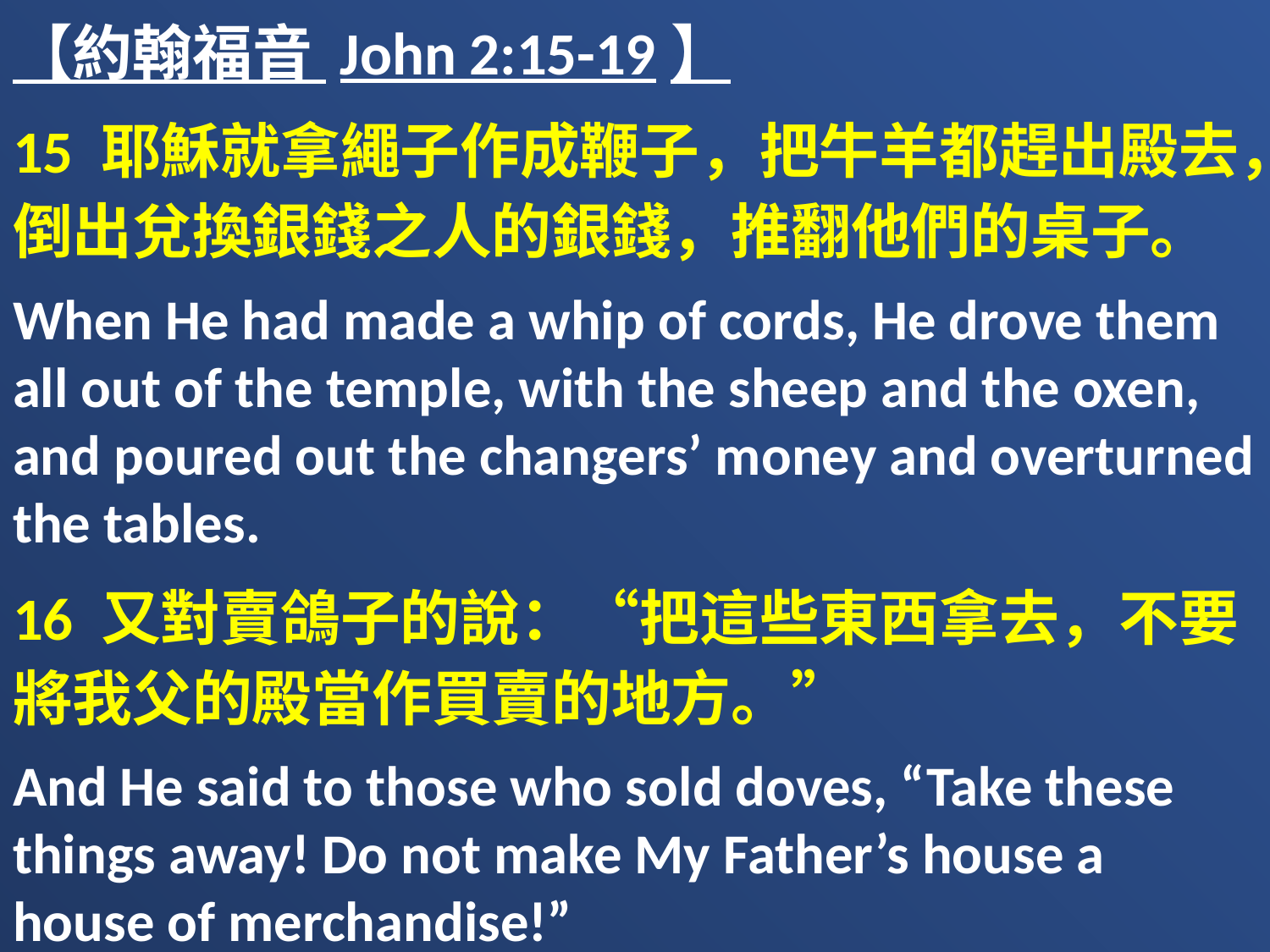

【約翰福音 John 2:15-19】
15 耶穌就拿繩子作成鞭子，把牛羊都趕出殿去，倒出兌換銀錢之人的銀錢，推翻他們的桌子。
When He had made a whip of cords, He drove them all out of the temple, with the sheep and the oxen, and poured out the changers’ money and overturned the tables.
16 又對賣鴿子的說：“把這些東西拿去，不要將我父的殿當作買賣的地方。”
And He said to those who sold doves, “Take these things away! Do not make My Father’s house a house of merchandise!”